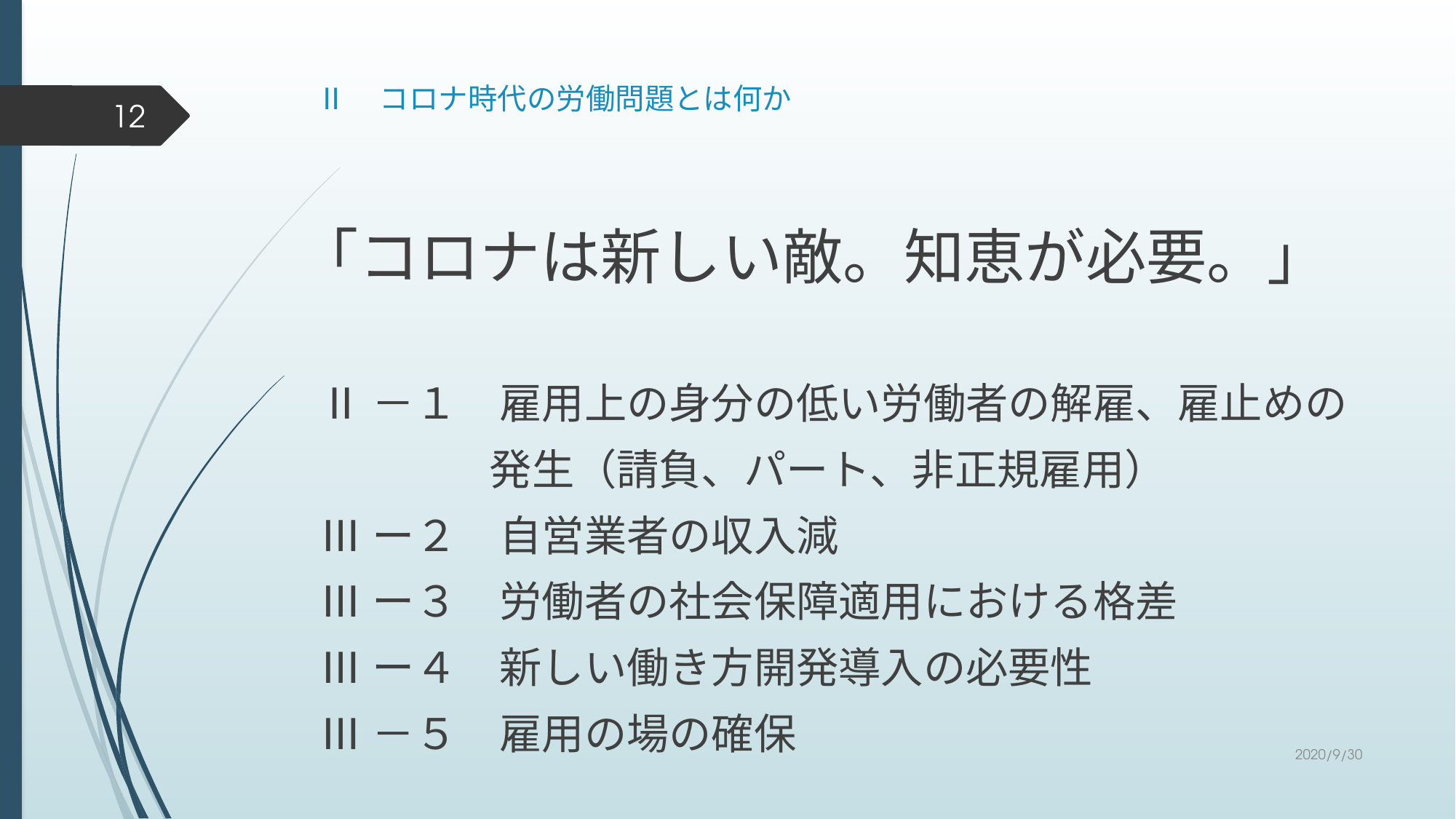

# Ⅱ　コロナ時代の労働問題とは何か
12
「コロナは新しい敵。知恵が必要。」
Ⅱ－１　雇用上の身分の低い労働者の解雇、雇止めの
　　　　発生（請負、パート、非正規雇用）
Ⅲー２　自営業者の収入減
Ⅲー３　労働者の社会保障適用における格差
Ⅲー４　新しい働き方開発導入の必要性
Ⅲ－５　雇用の場の確保
2020/9/30